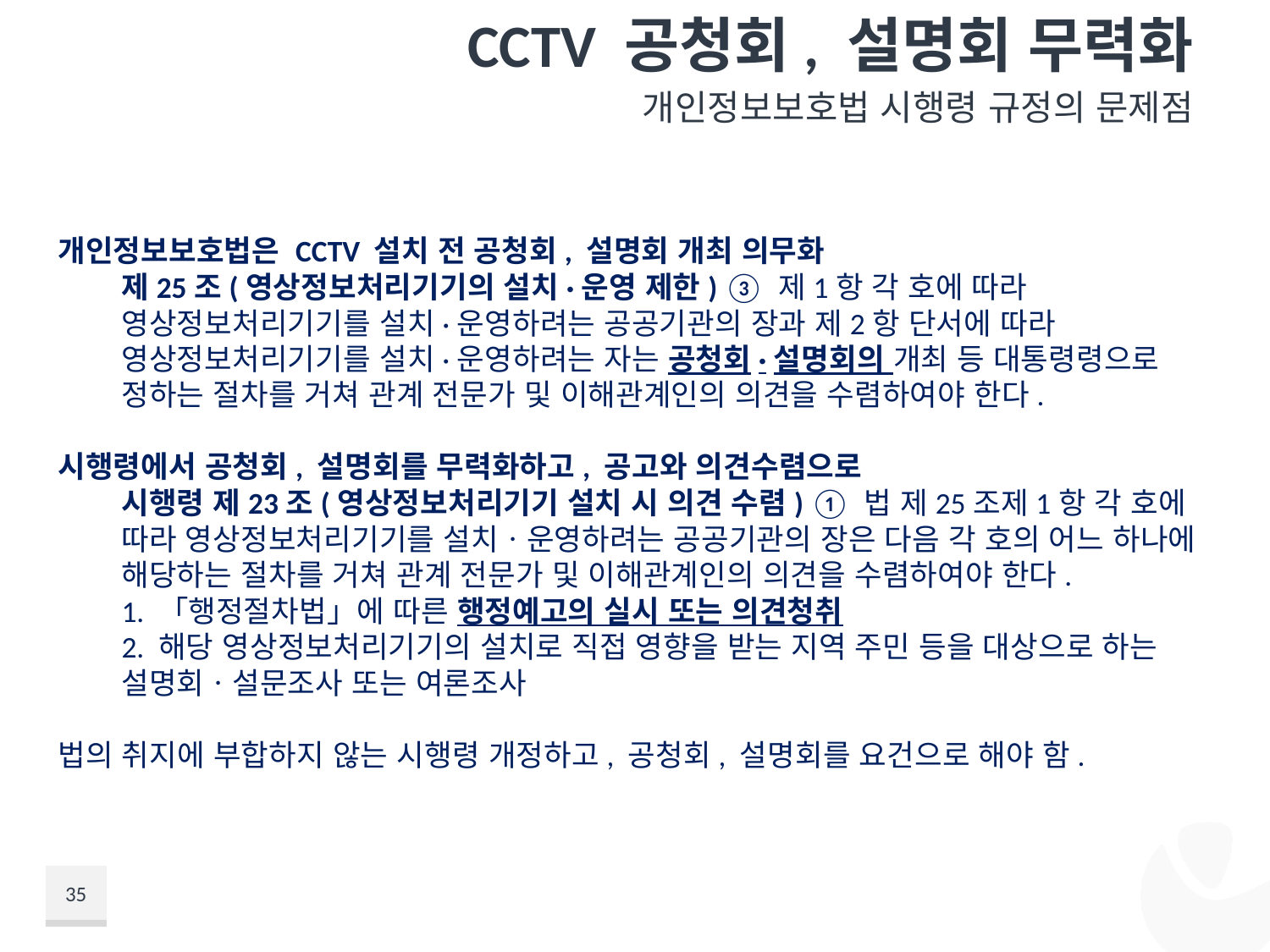

# CCTV 공청회, 설명회 무력화
개인정보보호법 시행령 규정의 문제점
개인정보보호법은 CCTV 설치 전 공청회, 설명회 개최 의무화
제25조(영상정보처리기기의 설치·운영 제한) ③ 제1항 각 호에 따라 영상정보처리기기를 설치·운영하려는 공공기관의 장과 제2항 단서에 따라 영상정보처리기기를 설치·운영하려는 자는 공청회·설명회의 개최 등 대통령령으로 정하는 절차를 거쳐 관계 전문가 및 이해관계인의 의견을 수렴하여야 한다.

시행령에서 공청회, 설명회를 무력화하고, 공고와 의견수렴으로
시행령 제23조(영상정보처리기기 설치 시 의견 수렴) ① 법 제25조제1항 각 호에 따라 영상정보처리기기를 설치ㆍ운영하려는 공공기관의 장은 다음 각 호의 어느 하나에 해당하는 절차를 거쳐 관계 전문가 및 이해관계인의 의견을 수렴하여야 한다.
1. 「행정절차법」에 따른 행정예고의 실시 또는 의견청취
2. 해당 영상정보처리기기의 설치로 직접 영향을 받는 지역 주민 등을 대상으로 하는 설명회ㆍ설문조사 또는 여론조사

법의 취지에 부합하지 않는 시행령 개정하고, 공청회, 설명회를 요건으로 해야 함.

35